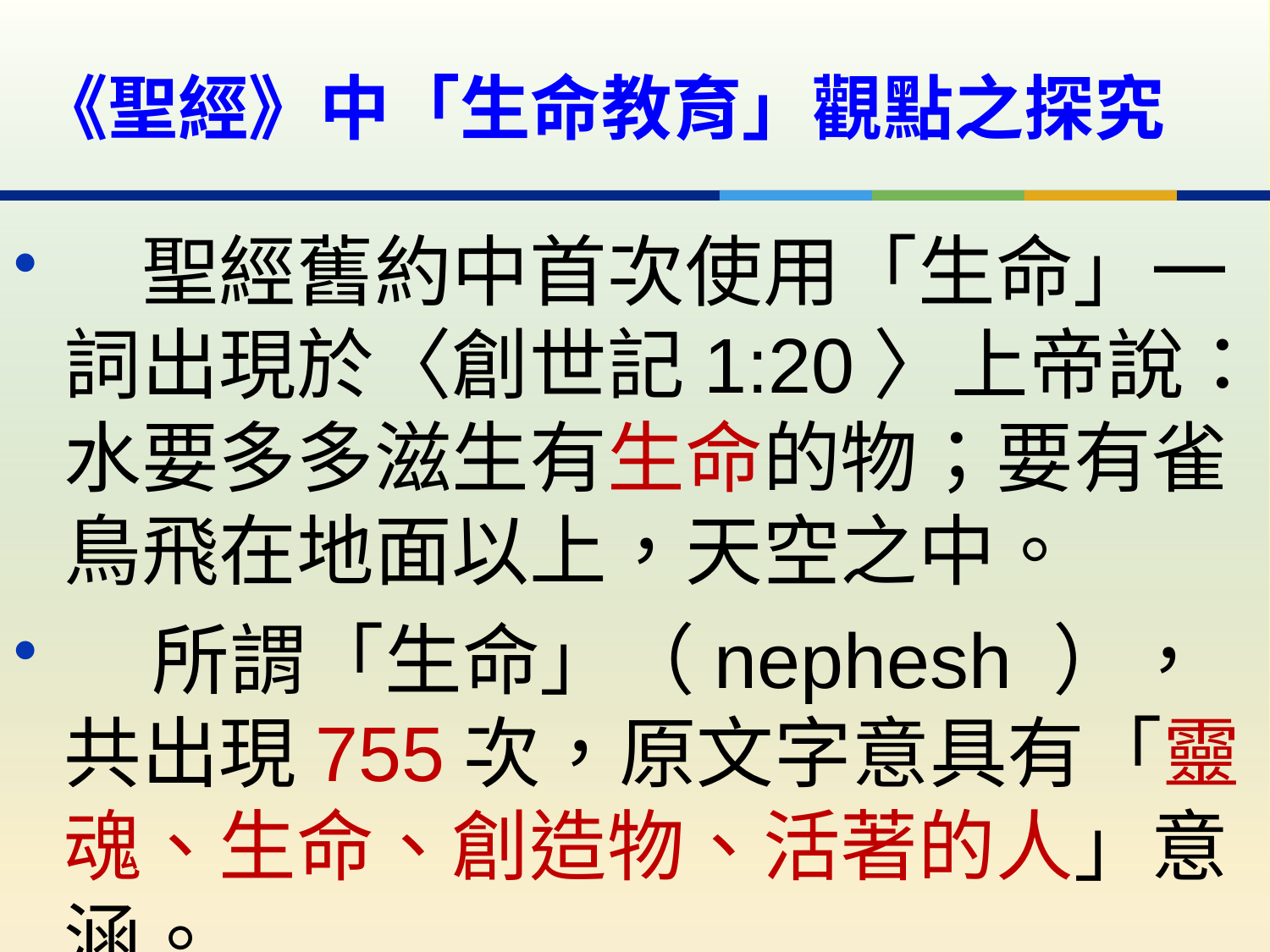

# 《聖經》中「生命教育」觀點之探究
　聖經舊約中首次使用「生命」一詞出現於〈創世記1:20〉上帝說：水要多多滋生有生命的物；要有雀鳥飛在地面以上，天空之中。
    所謂「生命」（nephesh ），共出現755次，原文字意具有「靈魂、生命、創造物、活著的人」意涵。